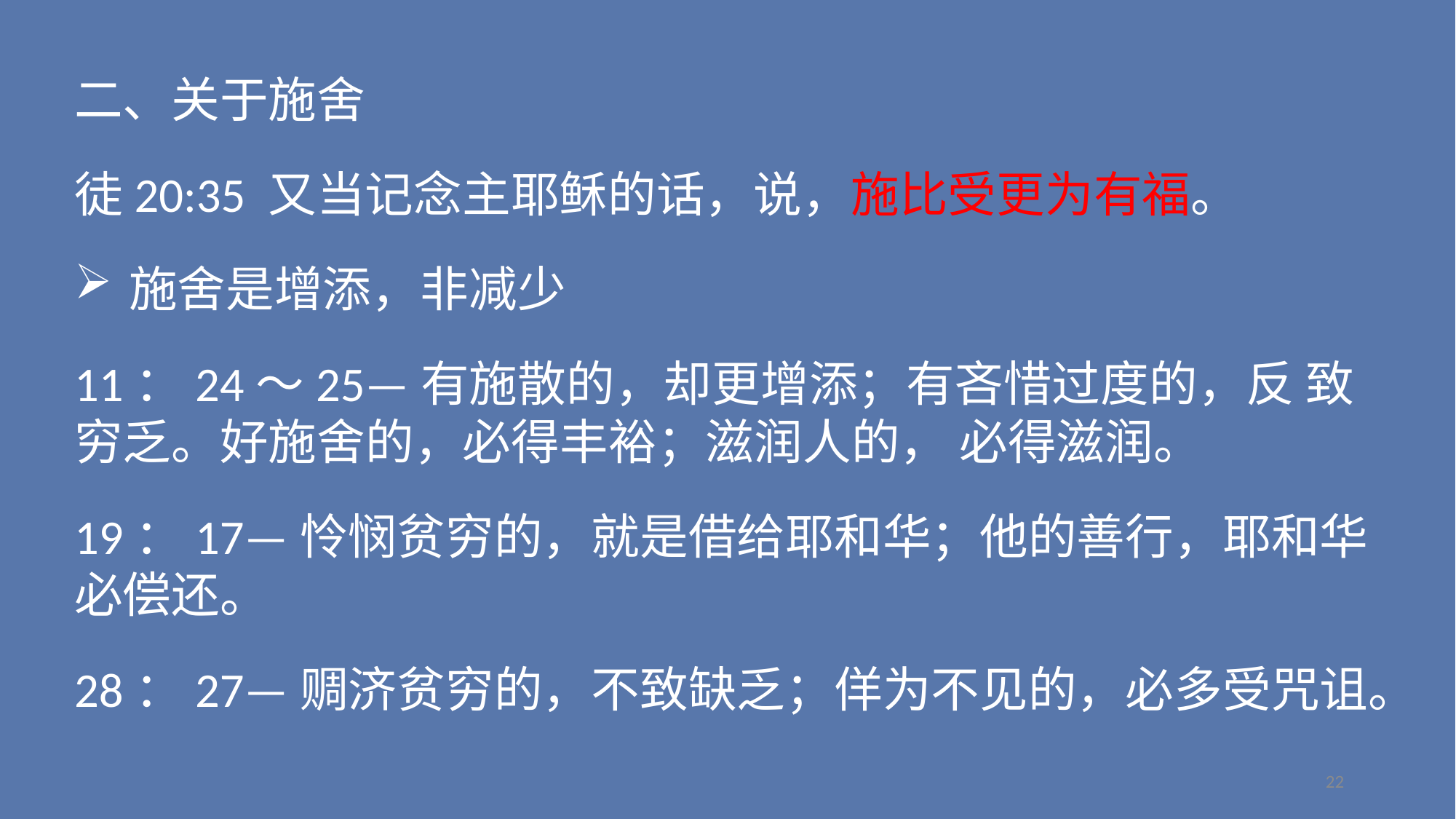

二、关于施舍
徒20:35 又当记念主耶稣的话，说，施比受更为有福。
施舍是增添，非减少
11：24～25—有施散的，却更增添；有吝惜过度的，反 致穷乏。好施舍的，必得丰裕；滋润人的， 必得滋润。
19：17—怜悯贫穷的，就是借给耶和华；他的善行，耶和华必偿还。
28：27—赒济贫穷的，不致缺乏；佯为不见的，必多受咒诅。
22